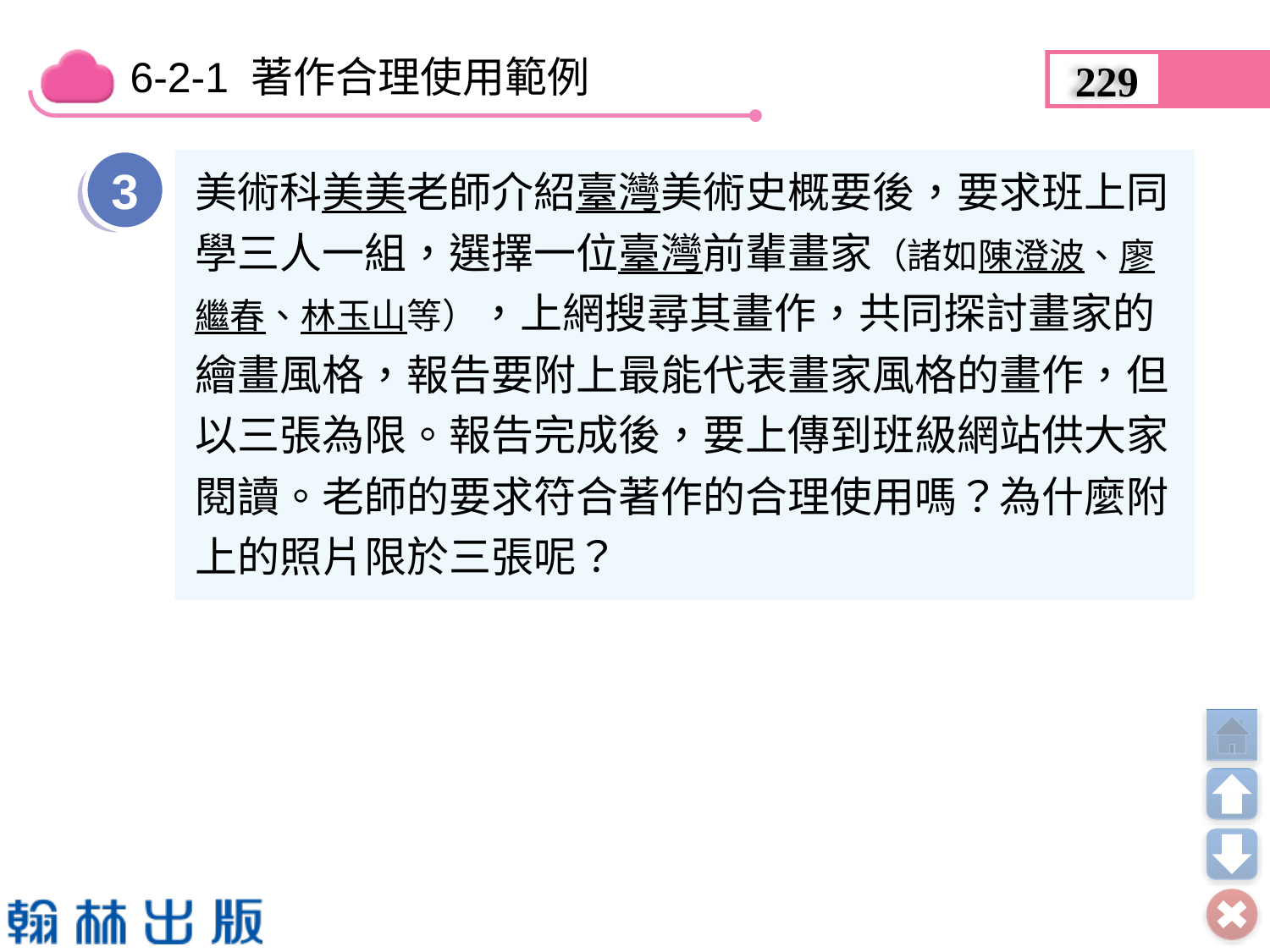

229
3

美術科美美老師介紹臺灣美術史概要後，要求班上同學三人一組，選擇一位臺灣前輩畫家（諸如陳澄波、廖繼春、林玉山等），上網搜尋其畫作，共同探討畫家的繪畫風格，報告要附上最能代表畫家風格的畫作，但以三張為限。報告完成後，要上傳到班級網站供大家閱讀。老師的要求符合著作的合理使用嗎？為什麼附上的照片限於三張呢？